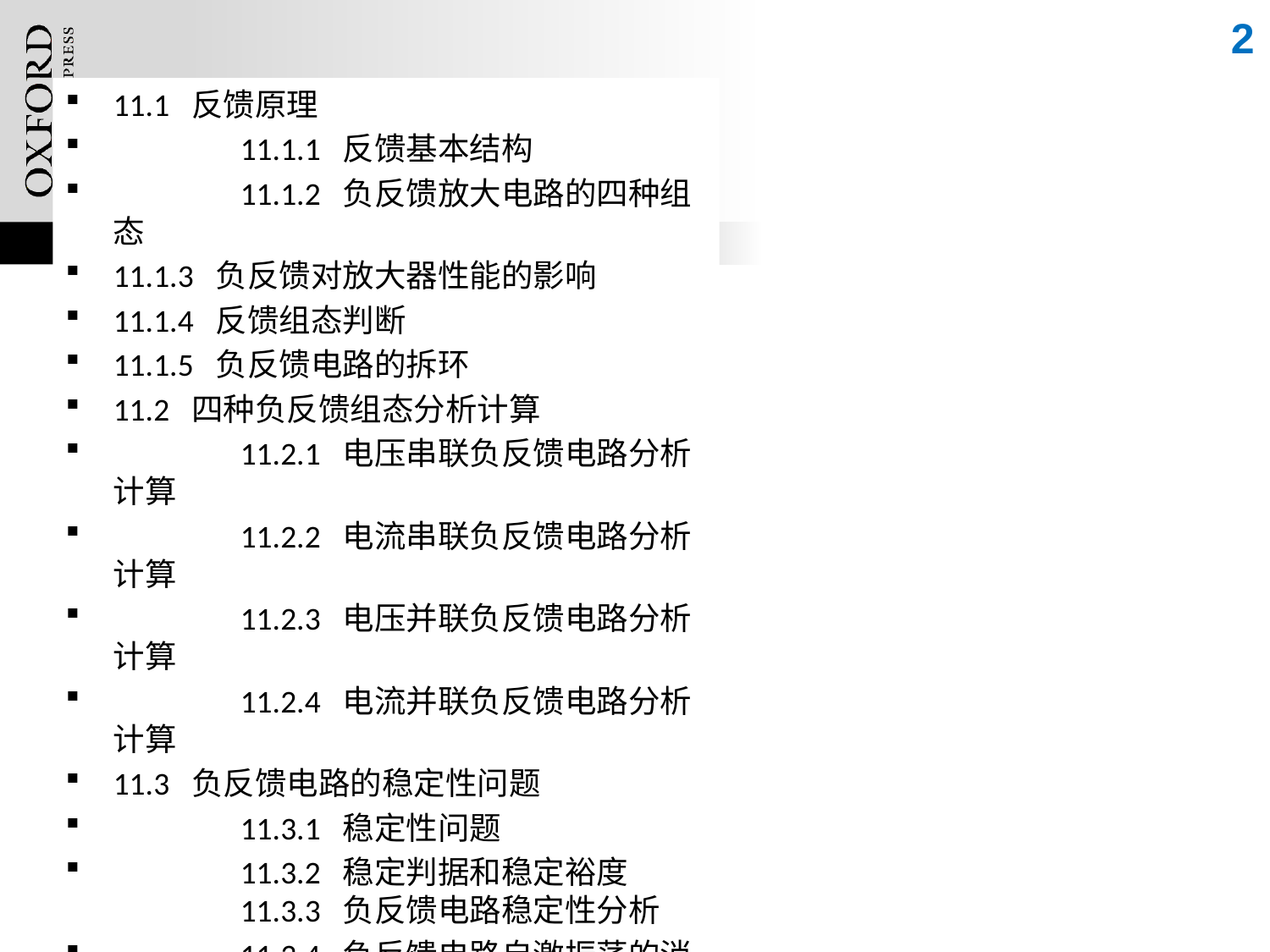

2
# 课程纲要
11.1  反馈原理
	11.1.1  反馈基本结构
	11.1.2  负反馈放大电路的四种组态
11.1.3  负反馈对放大器性能的影响
11.1.4  反馈组态判断
11.1.5  负反馈电路的拆环
11.2  四种负反馈组态分析计算
	11.2.1  电压串联负反馈电路分析计算
	11.2.2  电流串联负反馈电路分析计算
	11.2.3  电压并联负反馈电路分析计算
	11.2.4  电流并联负反馈电路分析计算
11.3  负反馈电路的稳定性问题
	11.3.1  稳定性问题
	11.3.2  稳定判据和稳定裕度
	11.3.3  负反馈电路稳定性分析
	11.3.4  负反馈电路自激振荡的消除